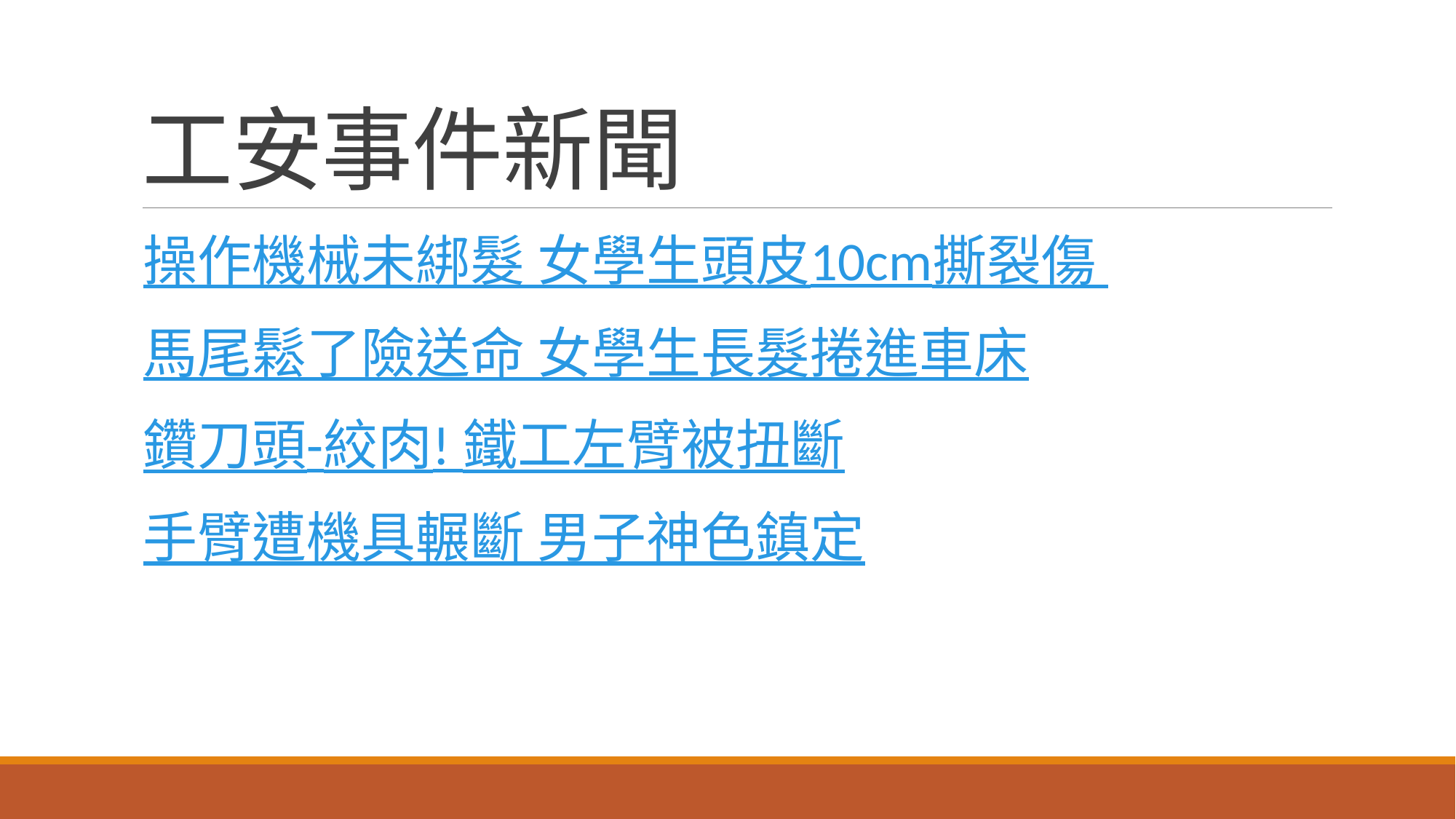

# 工安事件新聞
操作機械未綁髮 女學生頭皮10cm撕裂傷
馬尾鬆了險送命 女學生長髮捲進車床
鑽刀頭-絞肉! 鐵工左臂被扭斷
手臂遭機具輾斷 男子神色鎮定